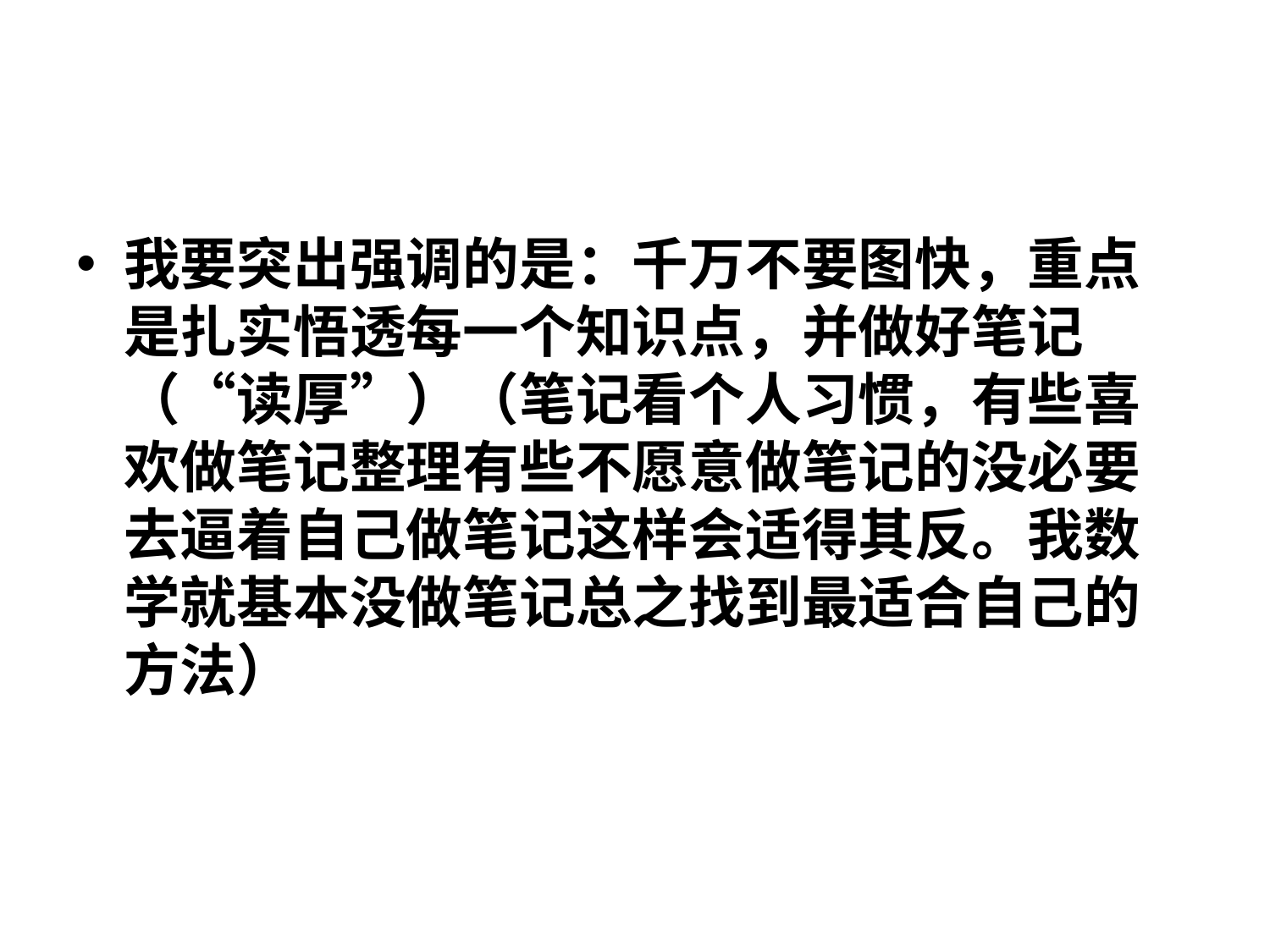

#
我要突出强调的是：千万不要图快，重点是扎实悟透每一个知识点，并做好笔记（“读厚”）（笔记看个人习惯，有些喜欢做笔记整理有些不愿意做笔记的没必要去逼着自己做笔记这样会适得其反。我数学就基本没做笔记总之找到最适合自己的方法）